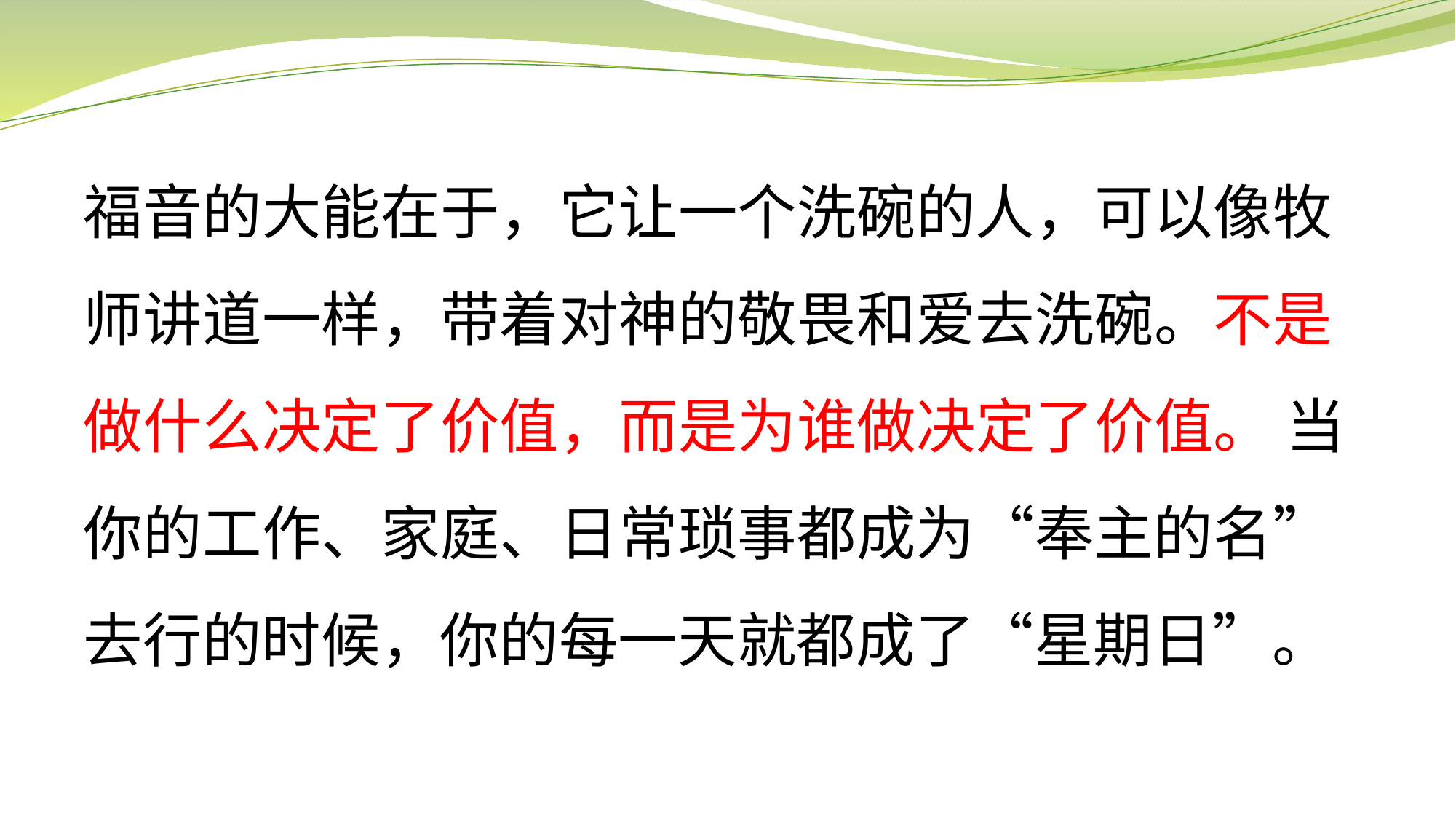

福音的大能在于，它让一个洗碗的人，可以像牧师讲道一样，带着对神的敬畏和爱去洗碗。不是做什么决定了价值，而是为谁做决定了价值。 当你的工作、家庭、日常琐事都成为“奉主的名”去行的时候，你的每一天就都成了“星期日”。